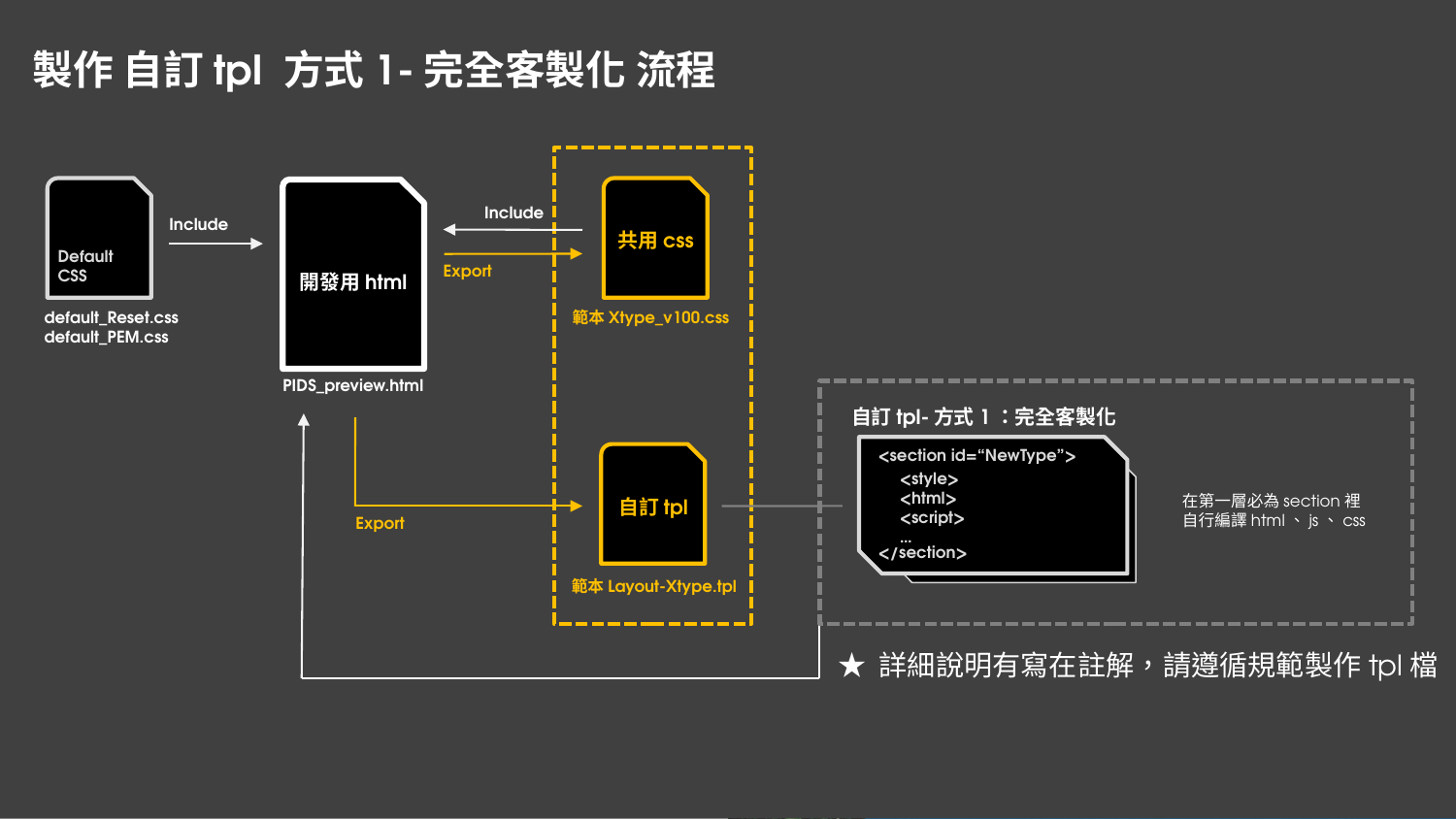

製作 自訂tpl 方式1-完全客製化 流程

共用css

Include
Include
Default
CSS
開發用html
Export
default_Reset.css
default_PEM.css
範本Xtype_v100.css
PIDS_preview.html

自訂tpl-方式1：完全客製化

<section id=“NewType”>

</section>

自訂tpl

<style>
<html>
<script>
…
在第一層必為section裡
自行編譯html、js、css
Export
範本Layout-Xtype.tpl
★ 詳細說明有寫在註解，請遵循規範製作tpl檔